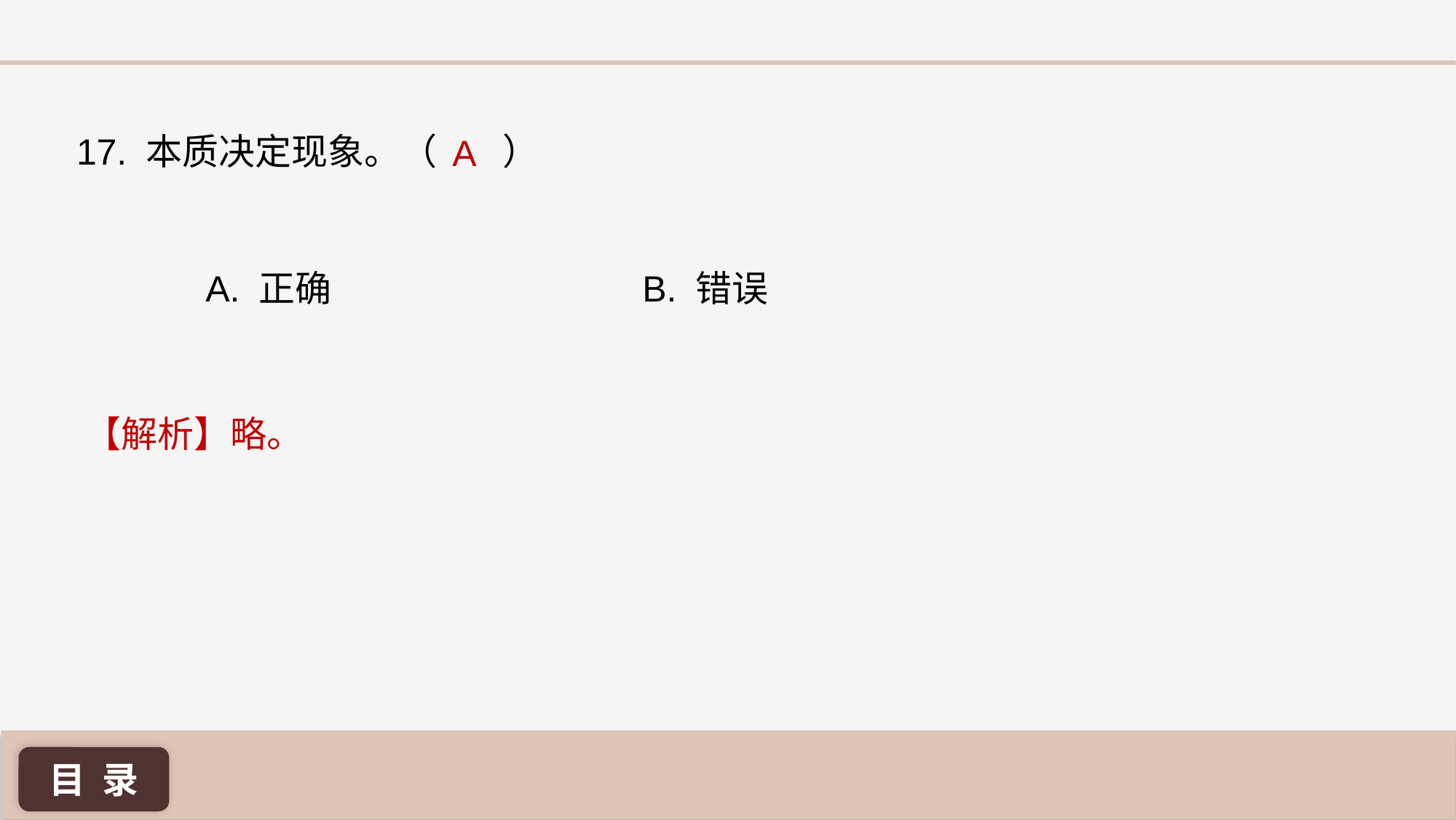

A
17. 本质决定现象。（        ）
A. 正确 			B. 错误
【解析】略。